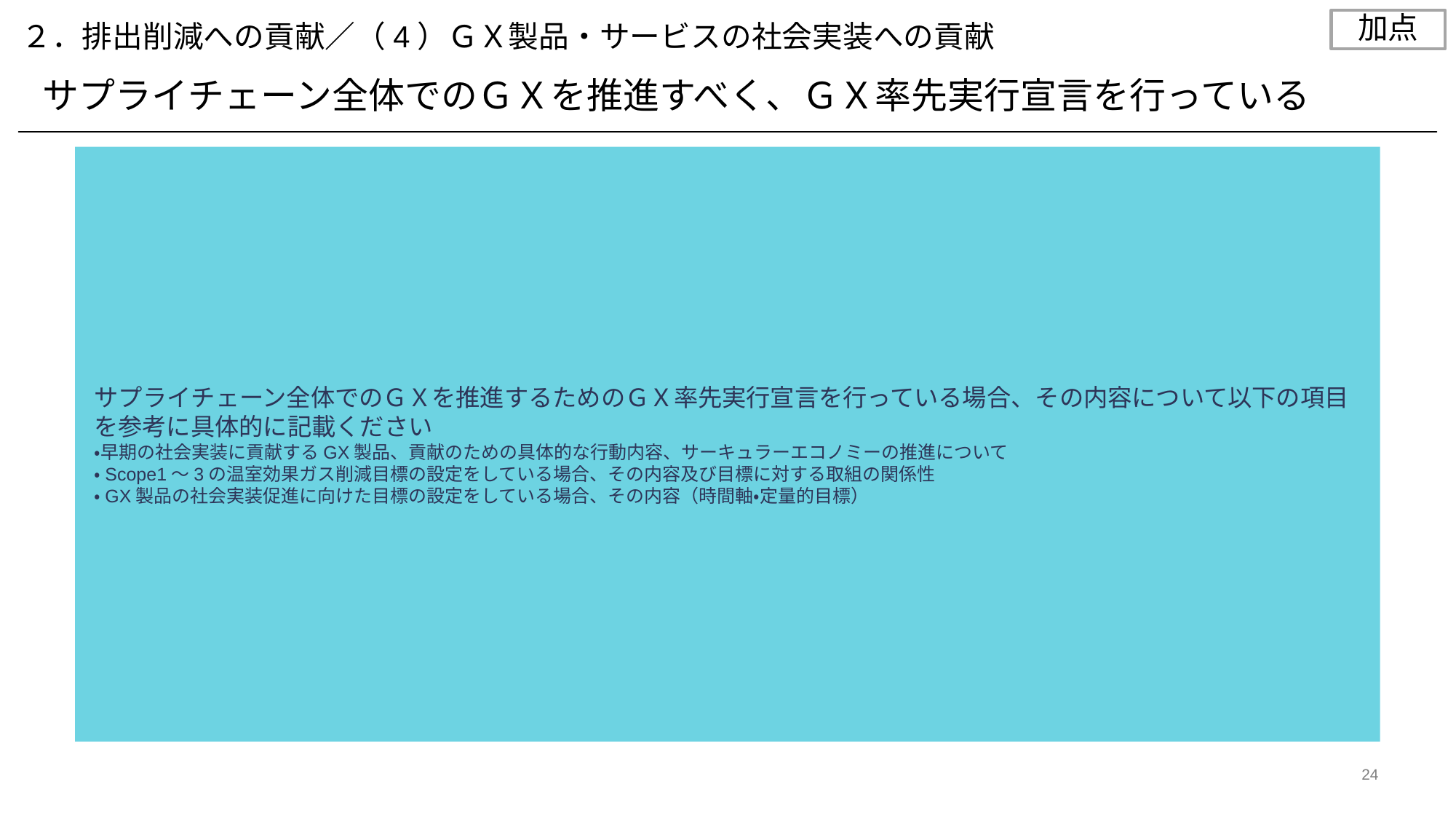

加点
２．排出削減への貢献／（4）ＧＸ製品・サービスの社会実装への貢献
サプライチェーン全体でのＧＸを推進すべく、ＧＸ率先実行宣言を行っている
サプライチェーン全体でのＧＸを推進するためのＧＸ率先実行宣言を行っている場合、その内容について以下の項目を参考に具体的に記載ください
・早期の社会実装に貢献するGX製品、貢献のための具体的な行動内容、サーキュラーエコノミーの推進について
・Scope1～3の温室効果ガス削減目標の設定をしている場合、その内容及び目標に対する取組の関係性
・GX製品の社会実装促進に向けた目標の設定をしている場合、その内容（時間軸・定量的目標）